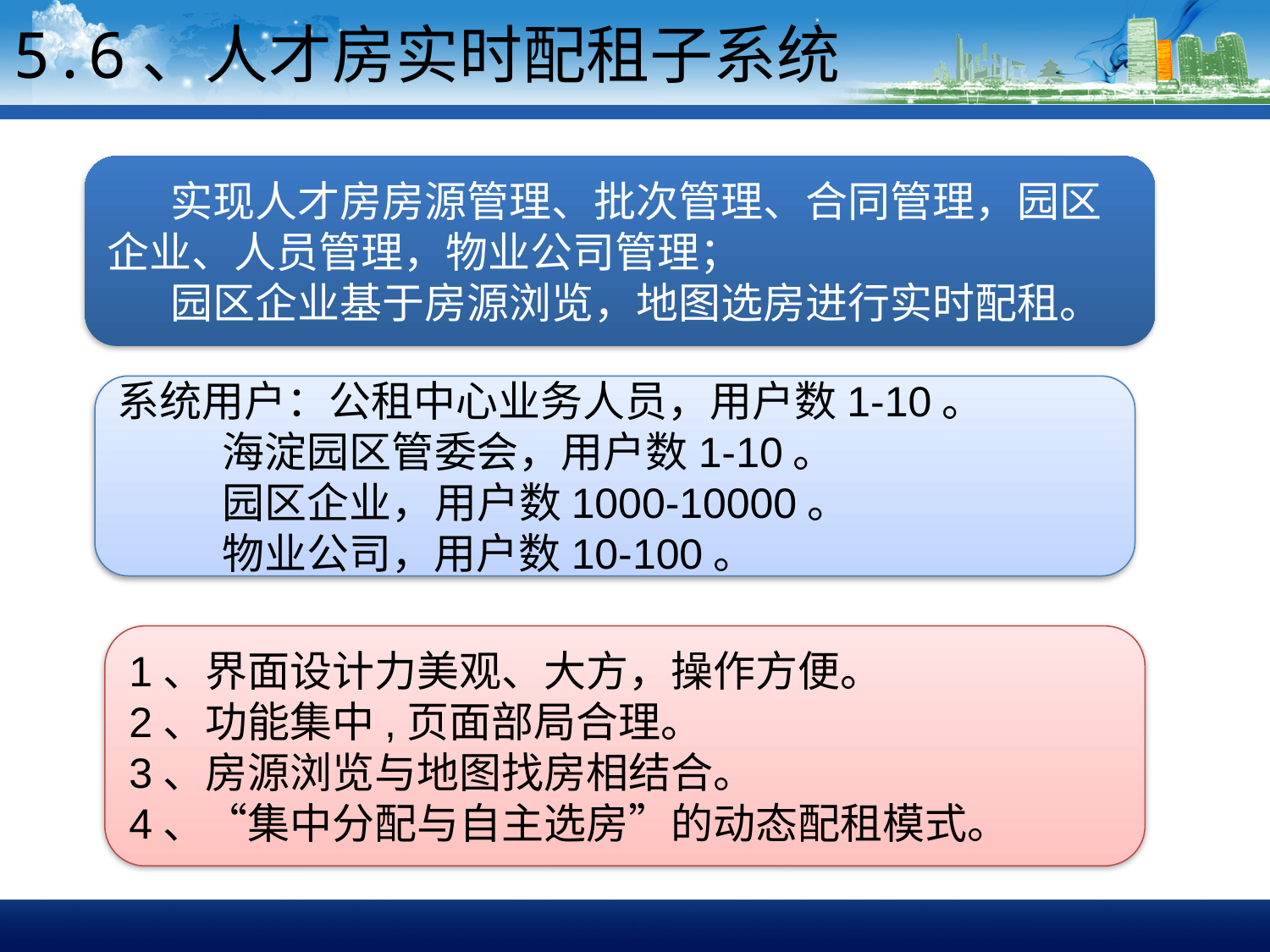

5.6、人才房实时配租子系统
实现人才房房源管理、批次管理、合同管理，园区企业、人员管理，物业公司管理；
园区企业基于房源浏览，地图选房进行实时配租。
系统用户：公租中心业务人员，用户数1-10。
          海淀园区管委会，用户数1-10。
          园区企业，用户数1000-10000。
          物业公司，用户数10-100。
1、界面设计力美观、大方，操作方便。
2、功能集中,页面部局合理。
3、房源浏览与地图找房相结合。
4、“集中分配与自主选房”的动态配租模式。